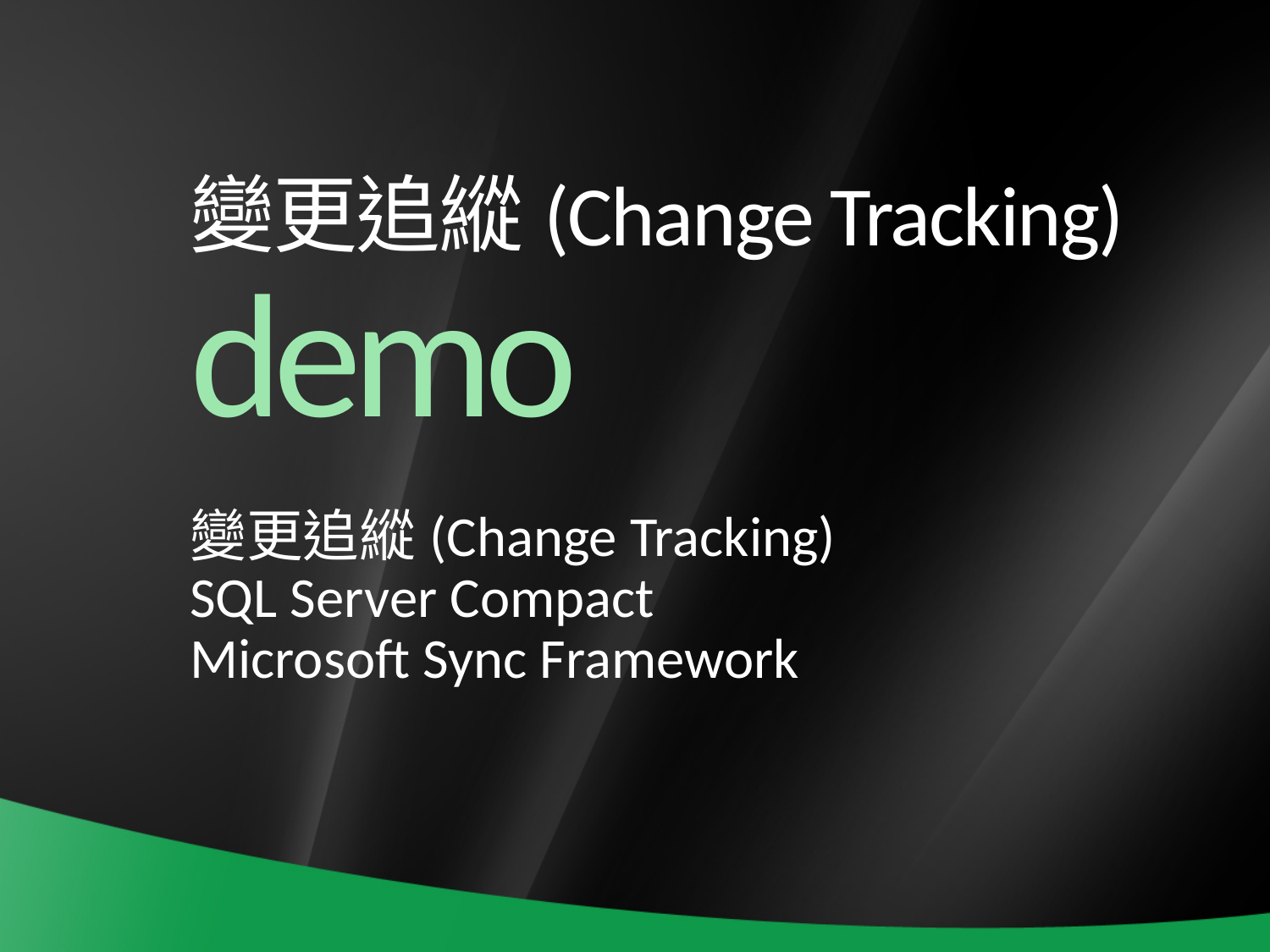

# 變更追縱(Change Tracking)
demo
變更追縱(Change Tracking)
SQL Server Compact
Microsoft Sync Framework